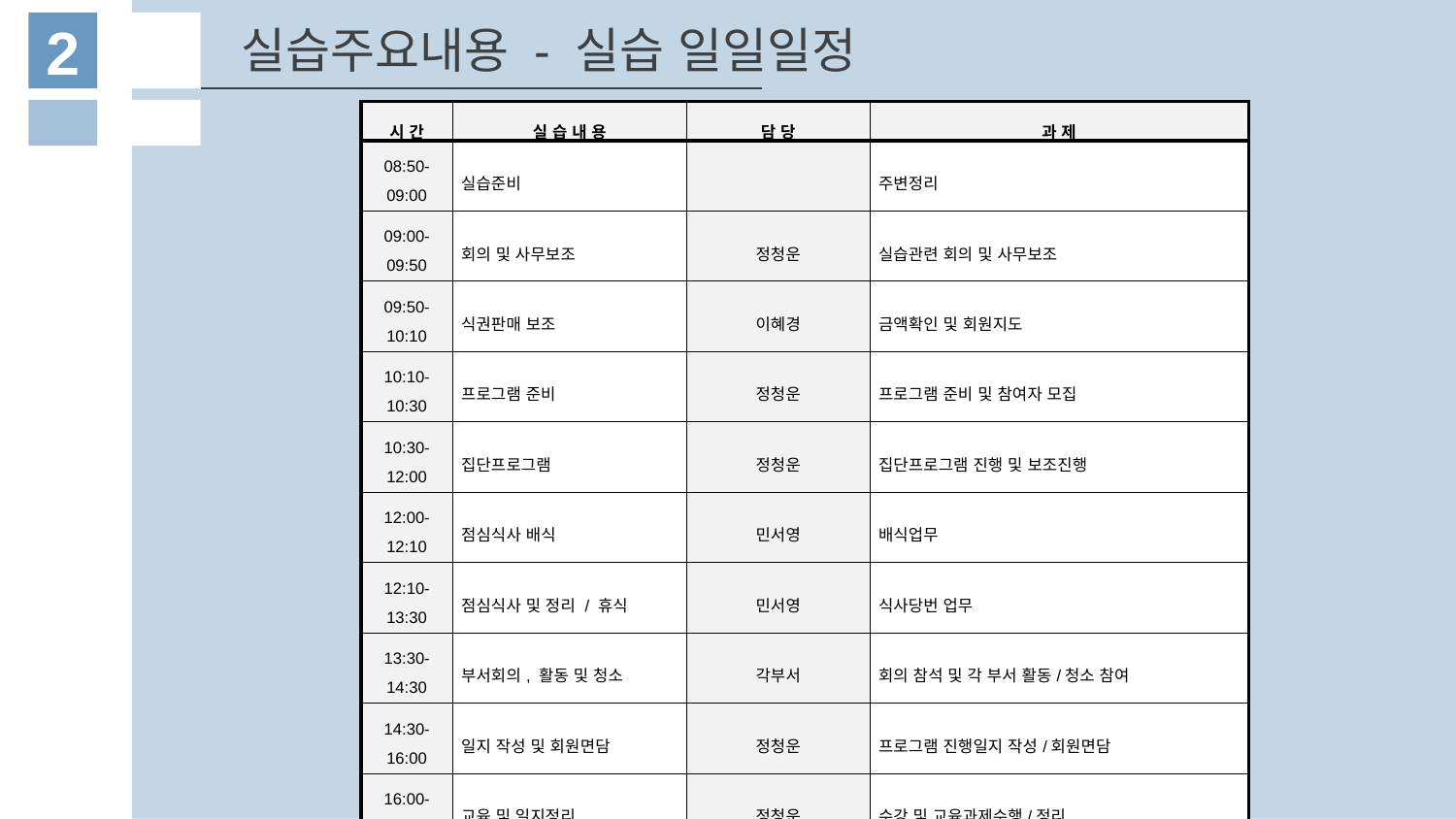

2
실습주요내용 - 실습 일일일정

| 시 간 | 실 습 내 용 | 담 당 | 과 제 |
| --- | --- | --- | --- |
| 08:50-09:00 | 실습준비 |  | 주변정리 |
| 09:00-09:50 | 회의 및 사무보조 | 정청운 | 실습관련 회의 및 사무보조 |
| 09:50-10:10 | 식권판매 보조 | 이혜경 | 금액확인 및 회원지도 |
| 10:10-10:30 | 프로그램 준비 | 정청운 | 프로그램 준비 및 참여자 모집 |
| 10:30-12:00 | 집단프로그램 | 정청운 | 집단프로그램 진행 및 보조진행 |
| 12:00-12:10 | 점심식사 배식 | 민서영 | 배식업무 |
| 12:10-13:30 | 점심식사 및 정리 / 휴식 | 민서영 | 식사당번 업무 |
| 13:30-14:30 | 부서회의, 활동 및 청소 | 각부서 | 회의 참석 및 각 부서 활동/청소 참여 |
| 14:30-16:00 | 일지 작성 및 회원면담 | 정청운 | 프로그램 진행일지 작성/회원면담 |
| 16:00-18:00 | 교육 및 일지정리 | 정청운 | 수강 및 교육과제수행/정리 |